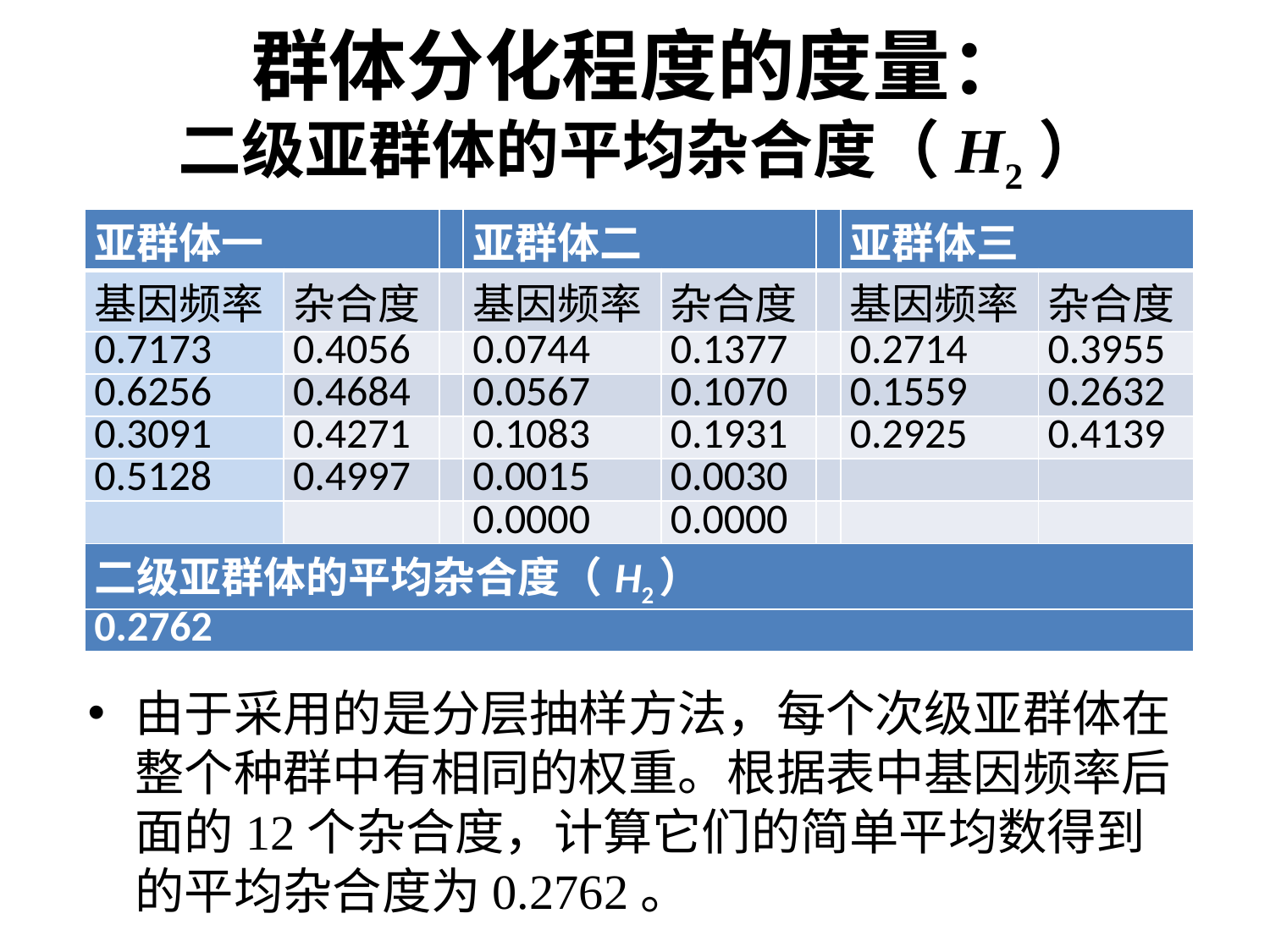

# 群体分化程度的度量： 二级亚群体的平均杂合度（H2）
| 亚群体一 |  |  | 亚群体二 |  |  | 亚群体三 |  |
| --- | --- | --- | --- | --- | --- | --- | --- |
| 基因频率 | 杂合度 |  | 基因频率 | 杂合度 |  | 基因频率 | 杂合度 |
| 0.7173 | 0.4056 |  | 0.0744 | 0.1377 |  | 0.2714 | 0.3955 |
| 0.6256 | 0.4684 |  | 0.0567 | 0.1070 |  | 0.1559 | 0.2632 |
| 0.3091 | 0.4271 |  | 0.1083 | 0.1931 |  | 0.2925 | 0.4139 |
| 0.5128 | 0.4997 |  | 0.0015 | 0.0030 |  |  |  |
|  |  |  | 0.0000 | 0.0000 |  |  |  |
| 二级亚群体的平均杂合度（H2） |  |  |  |  |  |  |  |
| 0.2762 |  |  |  |  |  |  |  |
由于采用的是分层抽样方法，每个次级亚群体在整个种群中有相同的权重。根据表中基因频率后面的12个杂合度，计算它们的简单平均数得到的平均杂合度为0.2762。